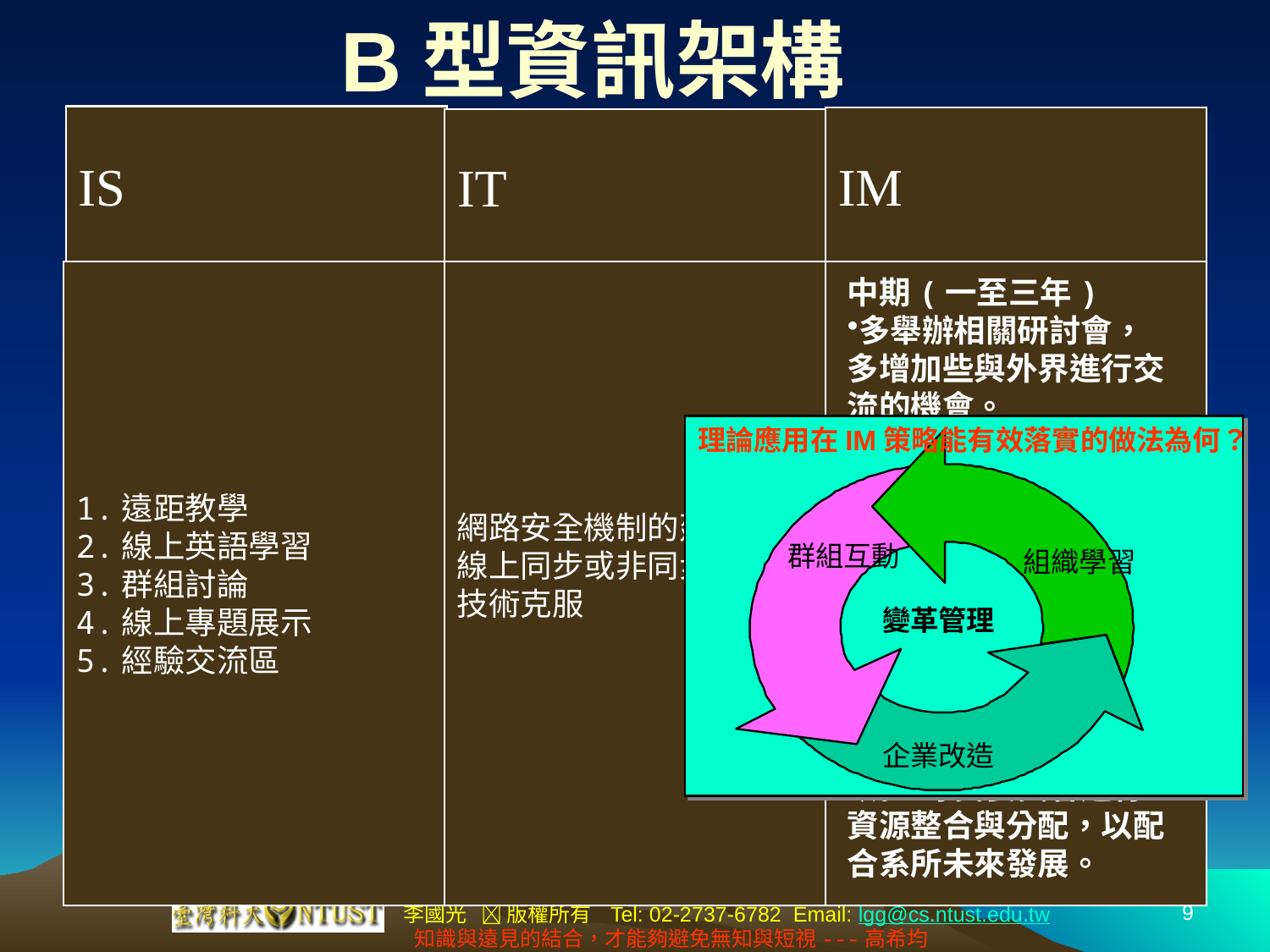

# B型資訊架構
IS
IM
IT
1.遠距教學
2.線上英語學習
3.群組討論
4.線上專題展示
5.經驗交流區
網路安全機制的建立
線上同步或非同步學習的
技術克服

中期(一至三年)
多舉辦相關研討會，多增加些與外界進行交流的機會。
與企業界建立建教合作的關係，累積學生實務經驗。
透過課程上的設計，可以將時限拉長成為一學年的課程，上學期輔以理論性內容，下學期則可以實務性探討的內容為主。
成立專責委員會進行資源整合與分配，以配合系所未來發展。

理論應用在IM策略能有效落實的做法為何？

群組互動
組織學習

變革管理

企業改造
9